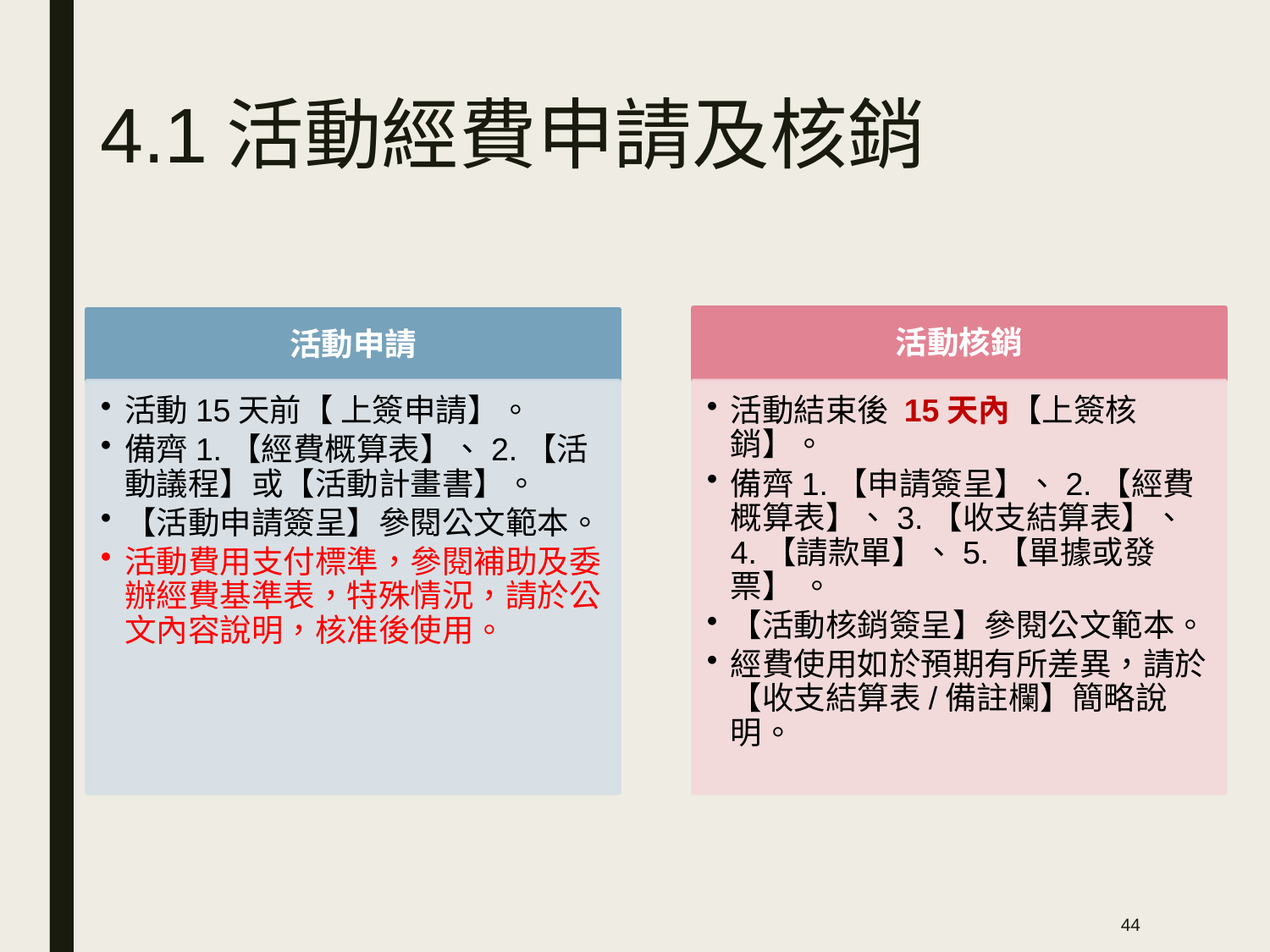

# 4.1活動經費申請及核銷
活動申請
活動15天前【 上簽申請】。
備齊1.【經費概算表】、2.【活動議程】或【活動計畫書】。
【活動申請簽呈】參閱公文範本。
活動費用支付標準，參閱補助及委辦經費基準表，特殊情況，請於公文內容說明，核准後使用。
活動核銷
活動結束後 15天內【上簽核銷】。
備齊1.【申請簽呈】、2.【經費概算表】、3.【收支結算表】、4.【請款單】、5.【單據或發票】 。
【活動核銷簽呈】參閱公文範本。
經費使用如於預期有所差異，請於【收支結算表/備註欄】簡略說明。
44